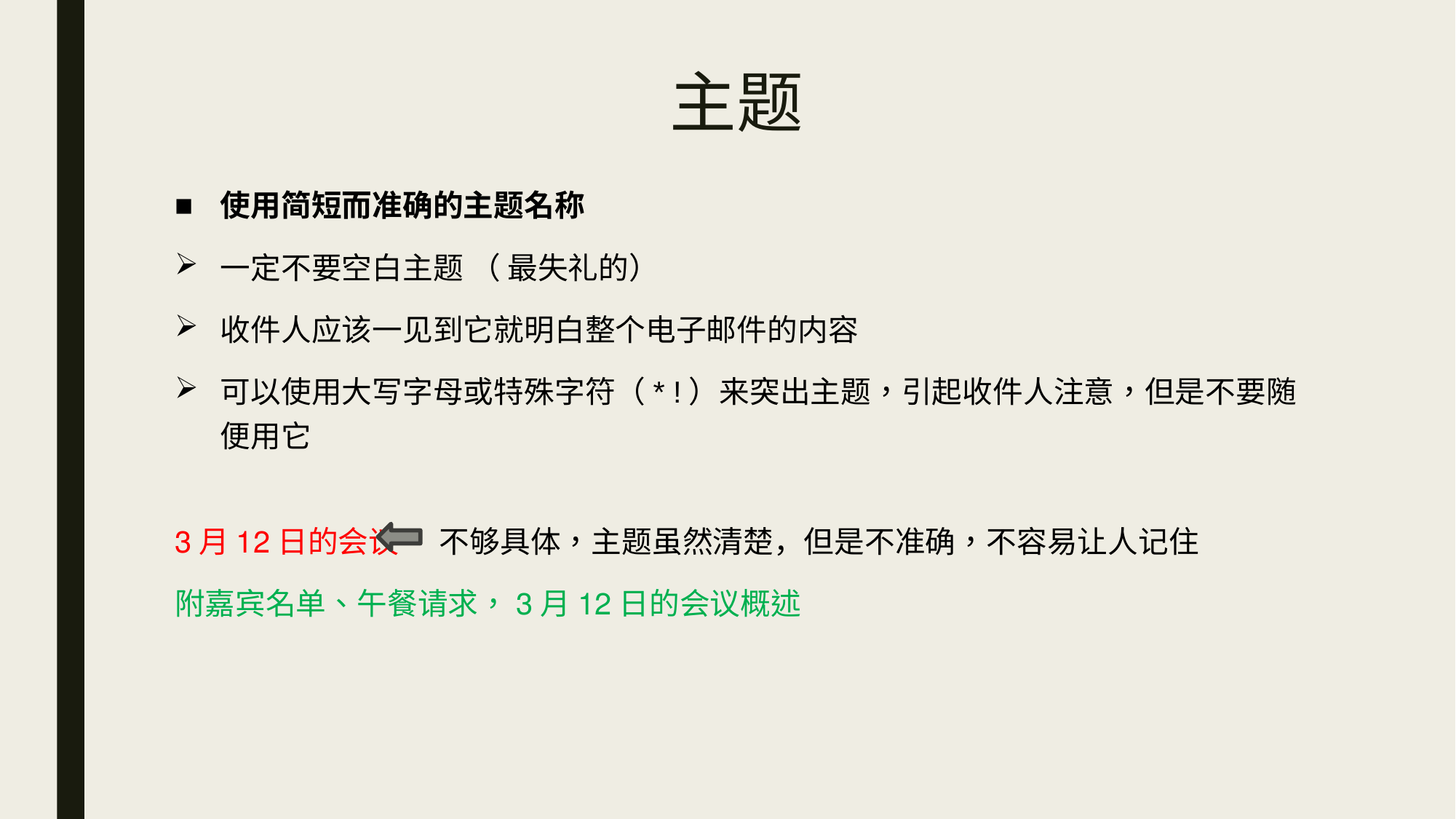

# 主题
使用简短而准确的主题名称
一定不要空白主题 （ 最失礼的）
收件人应该一见到它就明白整个电子邮件的内容
可以使用大写字母或特殊字符（* !）来突出主题，引起收件人注意，但是不要随便用它
3月12日的会议      不够具体，主题虽然清楚，但是不准确，不容易让人记住
附嘉宾名单、午餐请求，3月12日的会议概述